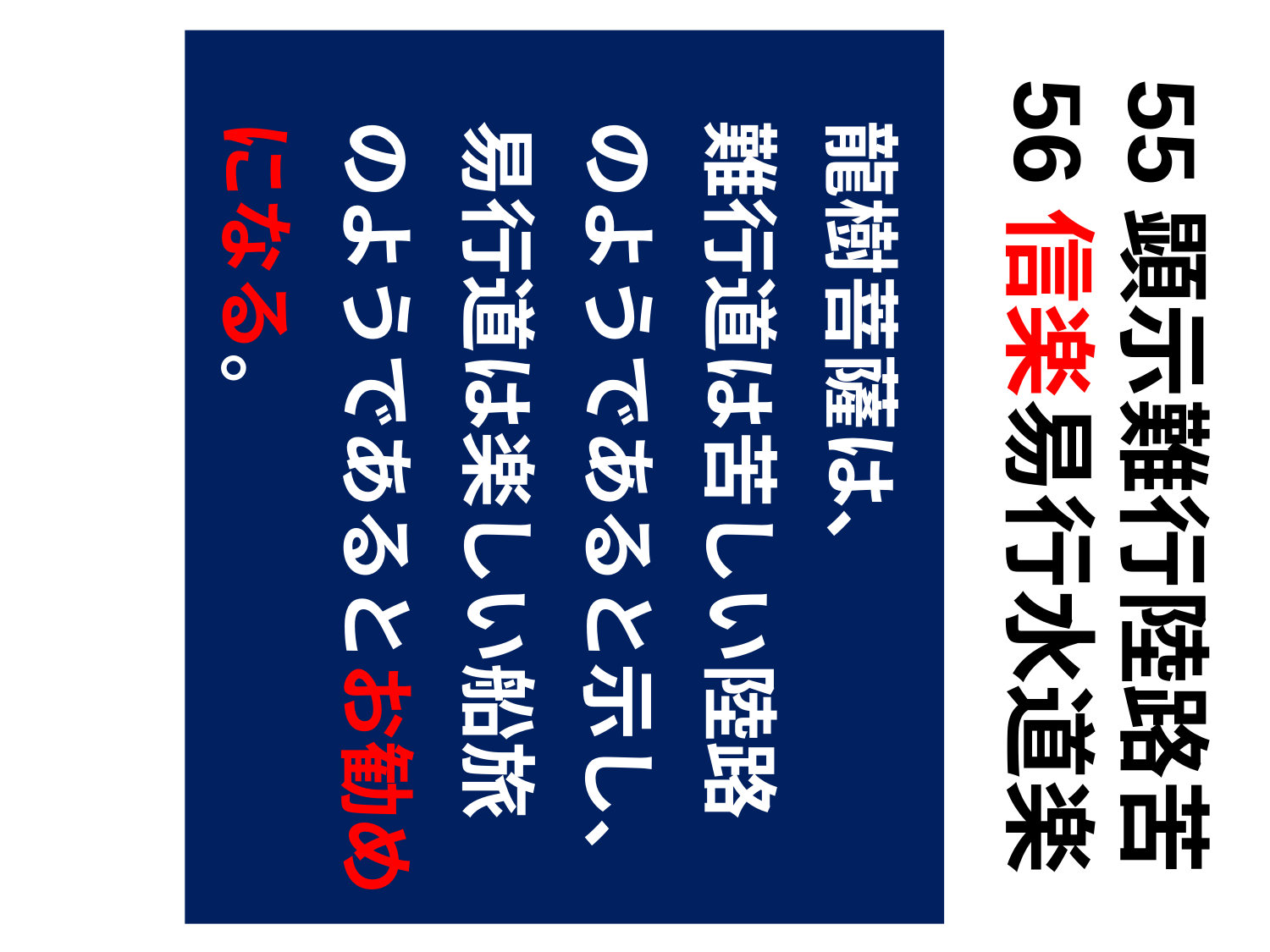

55顕示難行陸路苦
56信楽易行水道楽
　龍樹菩薩は、
　難行道は苦しい陸路
　のようであると示し、
　易行道は楽しい船旅
　のようであるとお勧め
　になる。